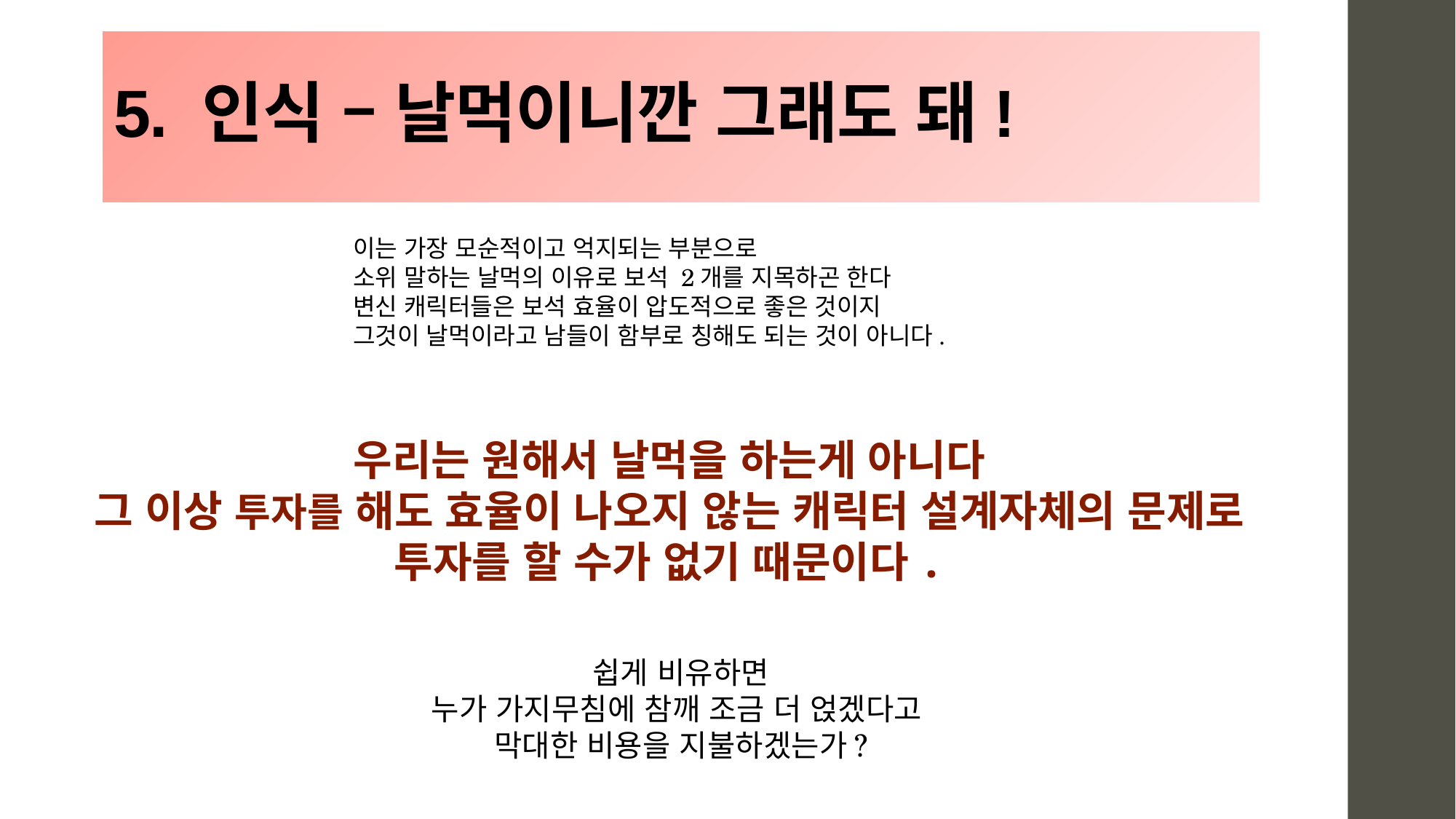

# 5. 인식 – 날먹이니깐 그래도 돼!
이는 가장 모순적이고 억지되는 부분으로
소위 말하는 날먹의 이유로 보석 2개를 지목하곤 한다
변신 캐릭터들은 보석 효율이 압도적으로 좋은 것이지
그것이 날먹이라고 남들이 함부로 칭해도 되는 것이 아니다.
우리는 원해서 날먹을 하는게 아니다
그 이상 투자를 해도 효율이 나오지 않는 캐릭터 설계자체의 문제로
투자를 할 수가 없기 때문이다.
쉽게 비유하면
누가 가지무침에 참깨 조금 더 얹겠다고
막대한 비용을 지불하겠는가?